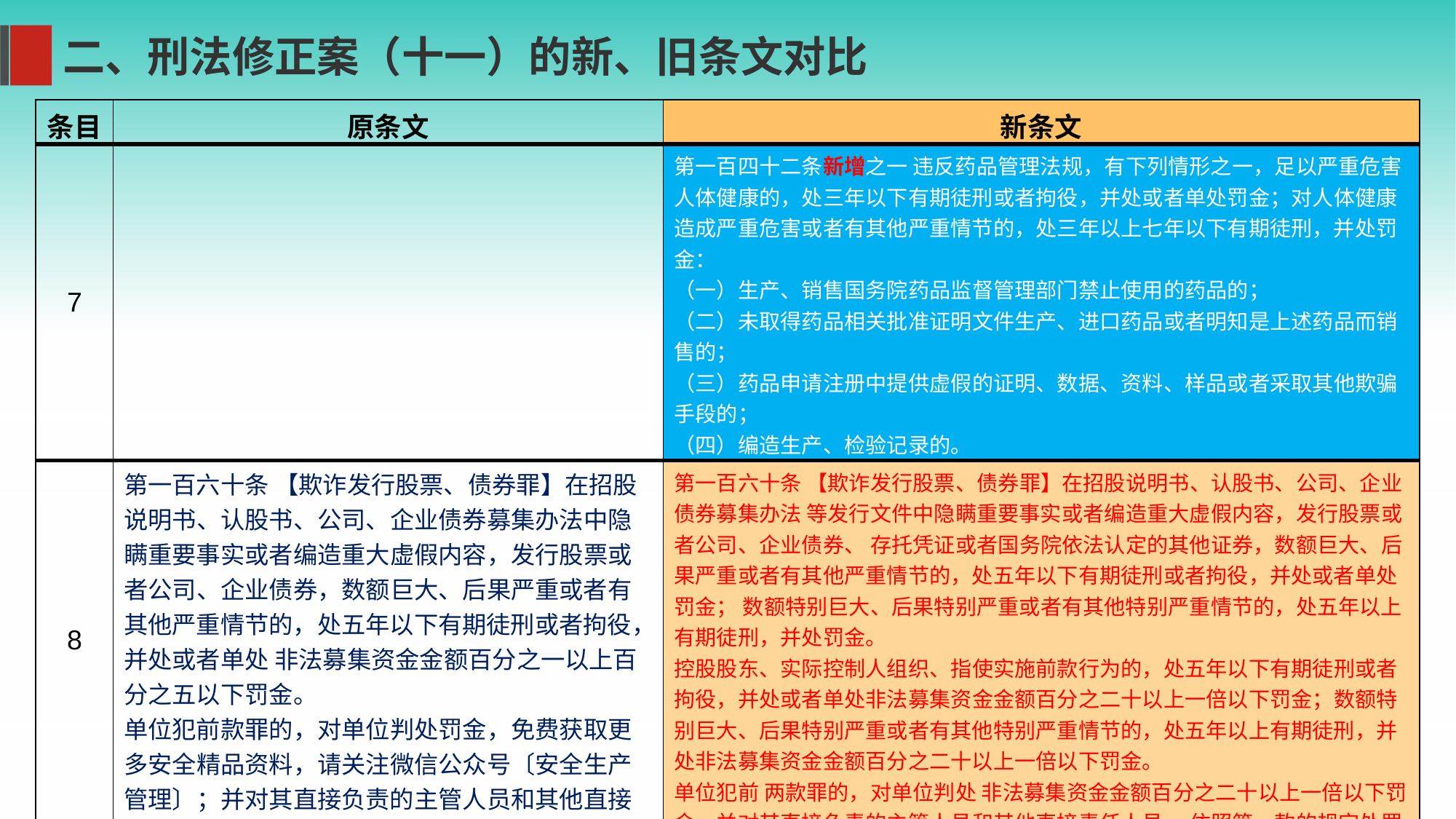

二、刑法修正案（十一）的新、旧条文对比

| 条目 | 原条文 | 新条文 |
| --- | --- | --- |
| 7 |  | 第一百四十二条新增之一 违反药品管理法规，有下列情形之一，足以严重危害人体健康的，处三年以下有期徒刑或者拘役，并处或者单处罚金；对人体健康造成严重危害或者有其他严重情节的，处三年以上七年以下有期徒刑，并处罚金： （一）生产、销售国务院药品监督管理部门禁止使用的药品的； （二）未取得药品相关批准证明文件生产、进口药品或者明知是上述药品而销售的； （三）药品申请注册中提供虚假的证明、数据、资料、样品或者采取其他欺骗手段的； （四）编造生产、检验记录的。 有前款行为，同时又构成本法第一百四十一条、第一百四十二条规定之罪或者其他犯罪的，依照处罚较重的规定定罪处罚。 |
| 8 | 第一百六十条 【欺诈发行股票、债券罪】在招股说明书、认股书、公司、企业债券募集办法中隐瞒重要事实或者编造重大虚假内容，发行股票或者公司、企业债券，数额巨大、后果严重或者有其他严重情节的，处五年以下有期徒刑或者拘役，并处或者单处 非法募集资金金额百分之一以上百分之五以下罚金。 单位犯前款罪的，对单位判处罚金，免费获取更多安全精品资料，请关注微信公众号〔安全生产管理〕；并对其直接负责的主管人员和其他直接责任人员， 处五年以下有期徒刑或者拘役。 | 第一百六十条 【欺诈发行股票、债券罪】在招股说明书、认股书、公司、企业债券募集办法 等发行文件中隐瞒重要事实或者编造重大虚假内容，发行股票或者公司、企业债券、 存托凭证或者国务院依法认定的其他证券，数额巨大、后果严重或者有其他严重情节的，处五年以下有期徒刑或者拘役，并处或者单处罚金； 数额特别巨大、后果特别严重或者有其他特别严重情节的，处五年以上有期徒刑，并处罚金。 控股股东、实际控制人组织、指使实施前款行为的，处五年以下有期徒刑或者拘役，并处或者单处非法募集资金金额百分之二十以上一倍以下罚金；数额特别巨大、后果特别严重或者有其他特别严重情节的，处五年以上有期徒刑，并处非法募集资金金额百分之二十以上一倍以下罚金。 单位犯前 两款罪的，对单位判处 非法募集资金金额百分之二十以上一倍以下罚金，并对其直接负责的主管人员和其他直接责任人员， 依照第一款的规定处罚。 |